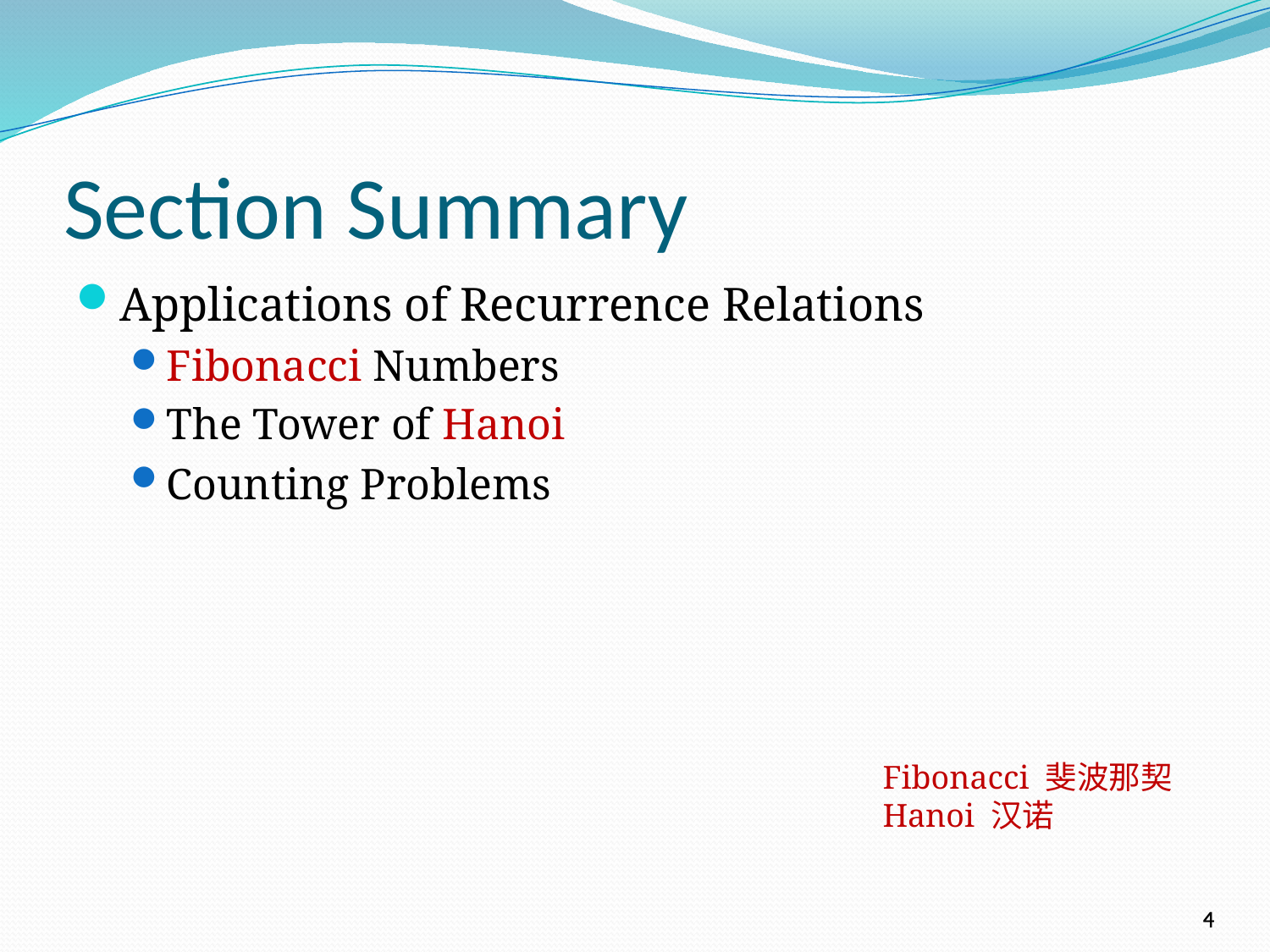

# Section Summary
Applications of Recurrence Relations
Fibonacci Numbers
The Tower of Hanoi
Counting Problems
Fibonacci 斐波那契
Hanoi 汉诺
4